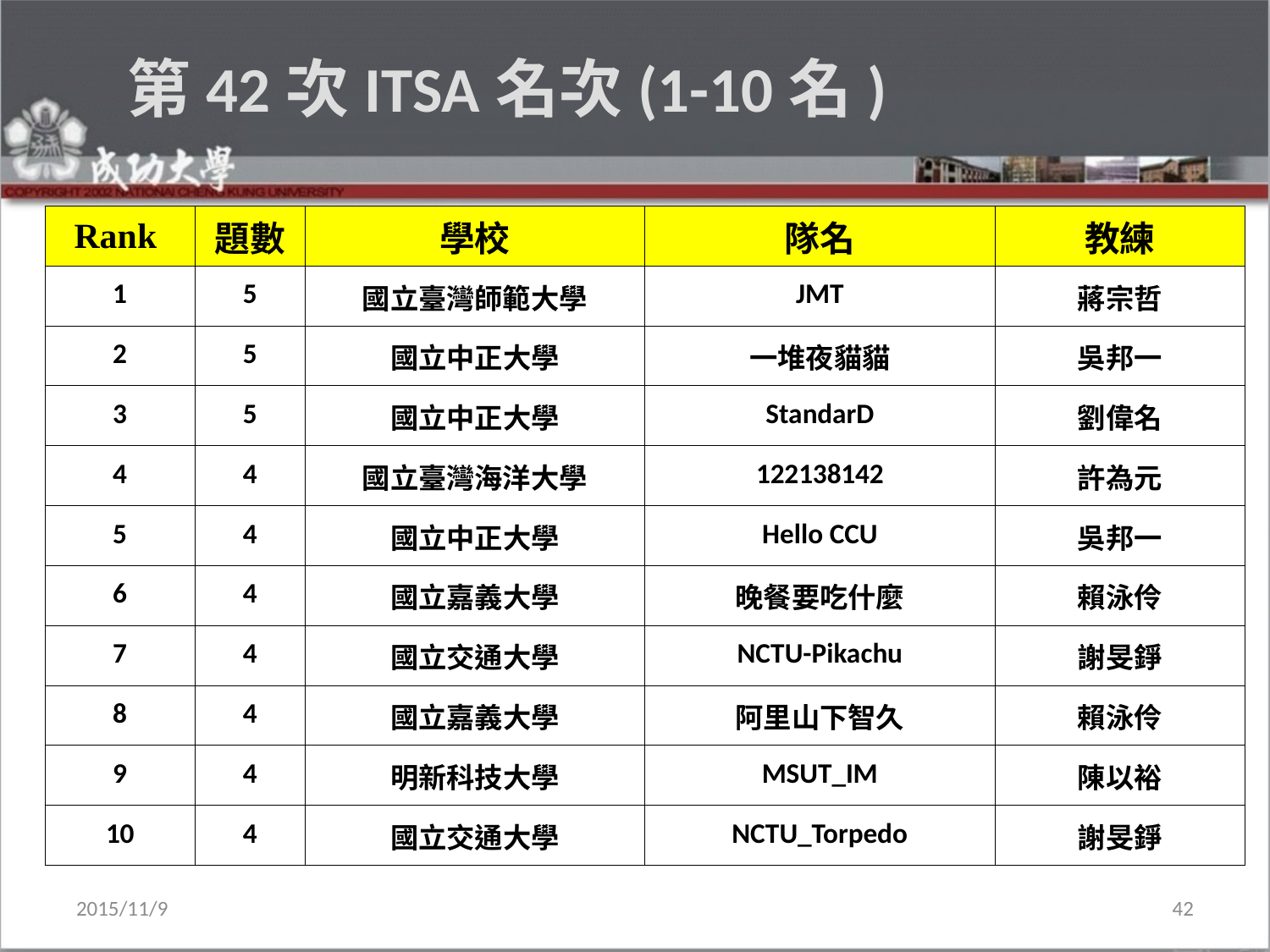

# 第42次ITSA名次(1-10名)
| Rank | 題數 | 學校 | 隊名 | 教練 |
| --- | --- | --- | --- | --- |
| 1 | 5 | 國立臺灣師範大學 | JMT | 蔣宗哲 |
| 2 | 5 | 國立中正大學 | 一堆夜貓貓 | 吳邦一 |
| 3 | 5 | 國立中正大學 | StandarD | 劉偉名 |
| 4 | 4 | 國立臺灣海洋大學 | 122138142 | 許為元 |
| 5 | 4 | 國立中正大學 | Hello CCU | 吳邦一 |
| 6 | 4 | 國立嘉義大學 | 晚餐要吃什麼 | 賴泳伶 |
| 7 | 4 | 國立交通大學 | NCTU-Pikachu | 謝旻錚 |
| 8 | 4 | 國立嘉義大學 | 阿里山下智久 | 賴泳伶 |
| 9 | 4 | 明新科技大學 | MSUT\_IM | 陳以裕 |
| 10 | 4 | 國立交通大學 | NCTU\_Torpedo | 謝旻錚 |
2015/11/9
42